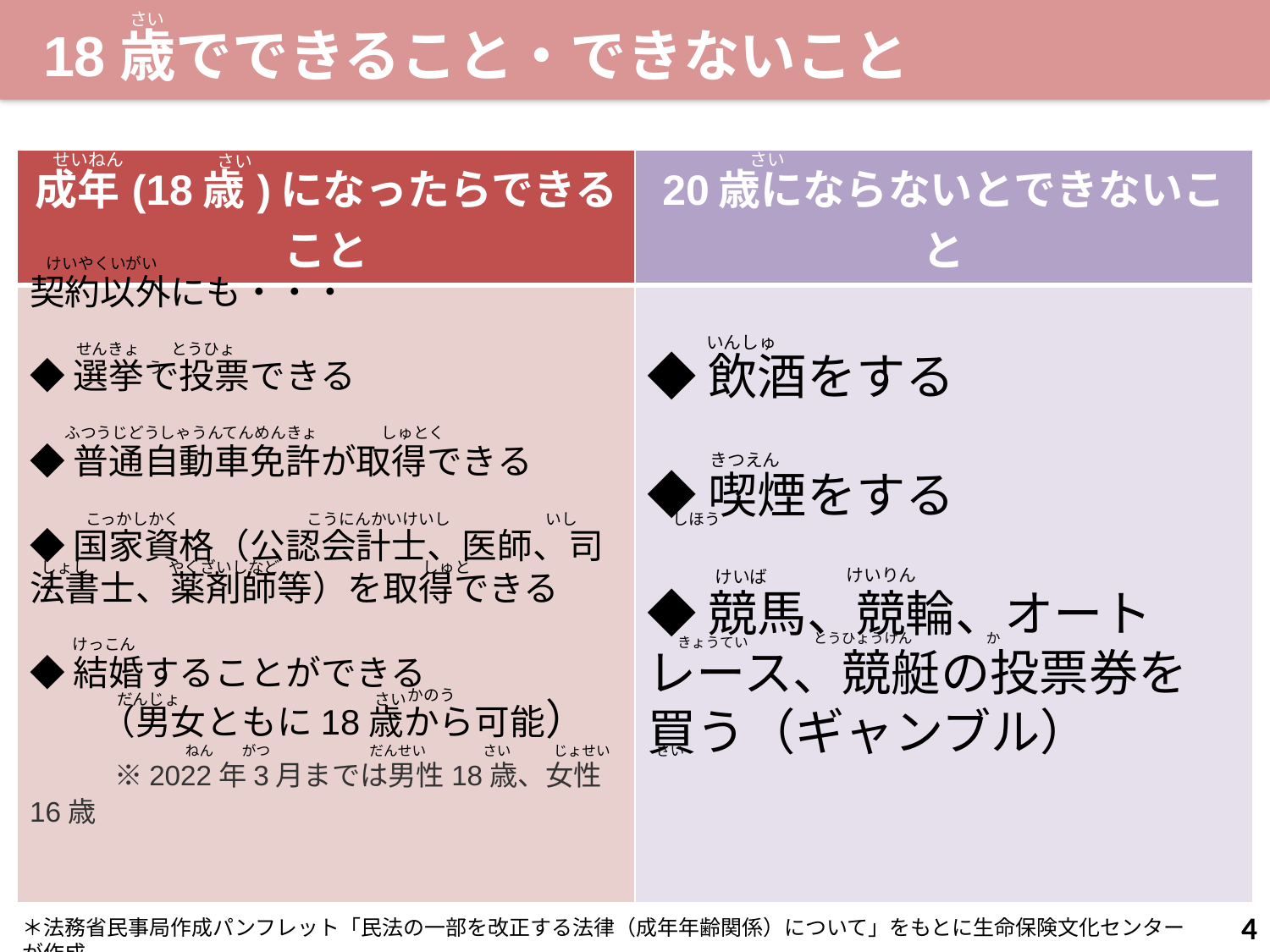

さい
18歳でできること・できないこと
さい
せいねん
さい
| 成年(18歳)になったらできること | 20歳にならないとできないこと |
| --- | --- |
|  |  |
けいやくいがい
契約以外にも・・・

◆選挙で投票できる

◆普通自動車免許が取得できる

◆国家資格（公認会計士、医師、司法書士、薬剤師等）を取得できる

◆結婚することができる
　　（男女ともに18歳から可能）
　　※2022年3月までは男性18歳、女性16歳

◆飲酒をする

◆喫煙をする

◆競馬、競輪、オートレース、競艇の投票券を買う（ギャンブル）
いんしゅ
せんきょ　　とうひょう
ふつうじどうしゃうんてんめんきょ　　　　しゅとく
きつえん
こっかしかく　　　　　　　　こうにんかいけいし　　　　　　いし　　　　　　しほう
しょし　　　　　やくざいしなど　　　　　　　　　しゅとく
けいりん
けいば
か
とうひょうけん
けっこん
きょうてい
かのう
だんじょ　　　　　　　　　　　　 さい
ねん　　がつ　　　　　　　だんせい　　　　さい　　　じょせい　　　 さい
4
＊法務省民事局作成パンフレット「民法の一部を改正する法律（成年年齢関係）について」をもとに生命保険文化センターが作成